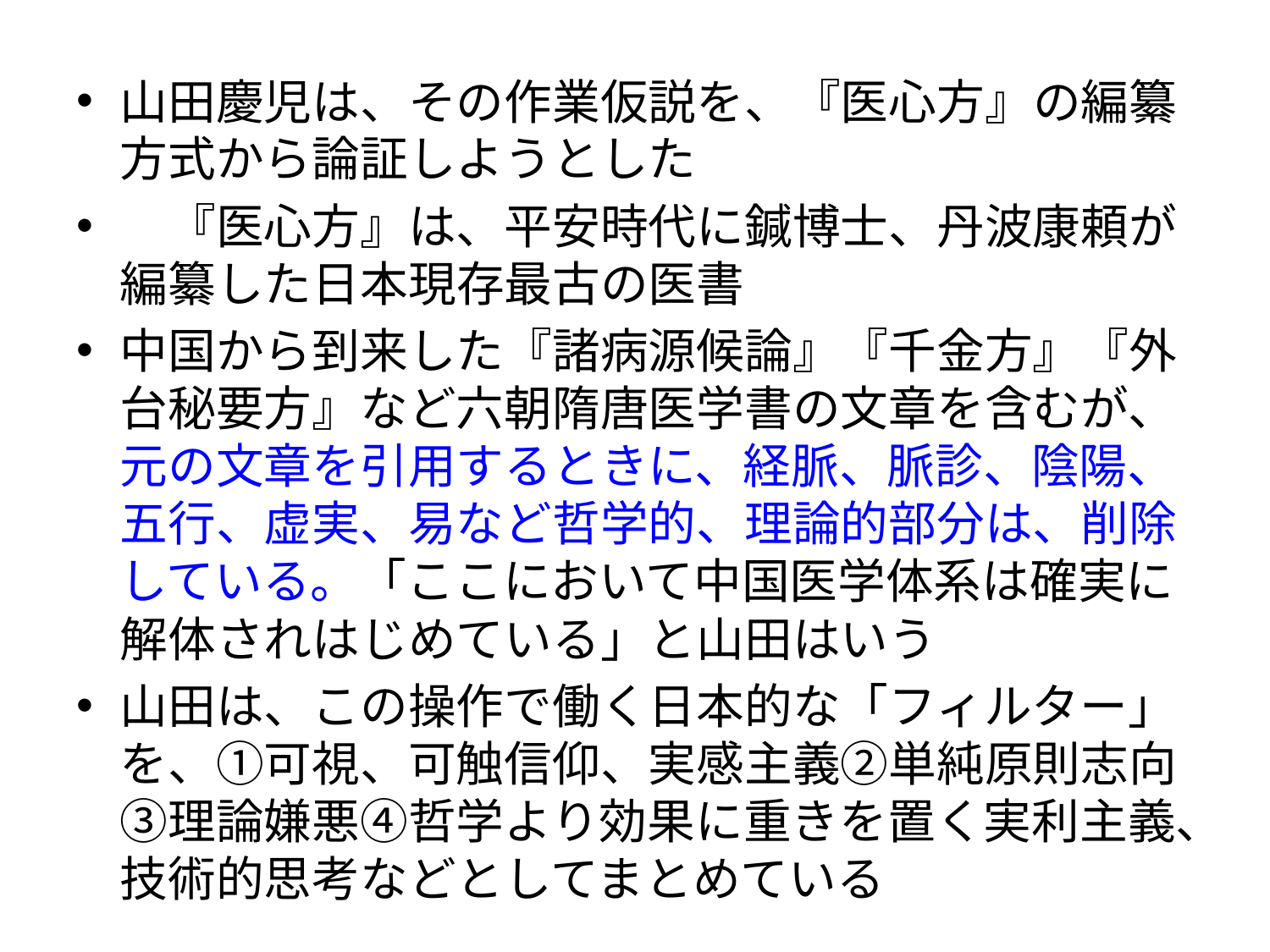

山田慶児は、その作業仮説を、『医心方』の編纂方式から論証しようとした
　『医心方』は、平安時代に鍼博士、丹波康頼が編纂した日本現存最古の医書
中国から到来した『諸病源候論』『千金方』『外台秘要方』など六朝隋唐医学書の文章を含むが、元の文章を引用するときに、経脈、脈診、陰陽、五行、虚実、易など哲学的、理論的部分は、削除している。「ここにおいて中国医学体系は確実に解体されはじめている」と山田はいう
山田は、この操作で働く日本的な「フィルター」を、①可視、可触信仰、実感主義②単純原則志向③理論嫌悪④哲学より効果に重きを置く実利主義、技術的思考などとしてまとめている